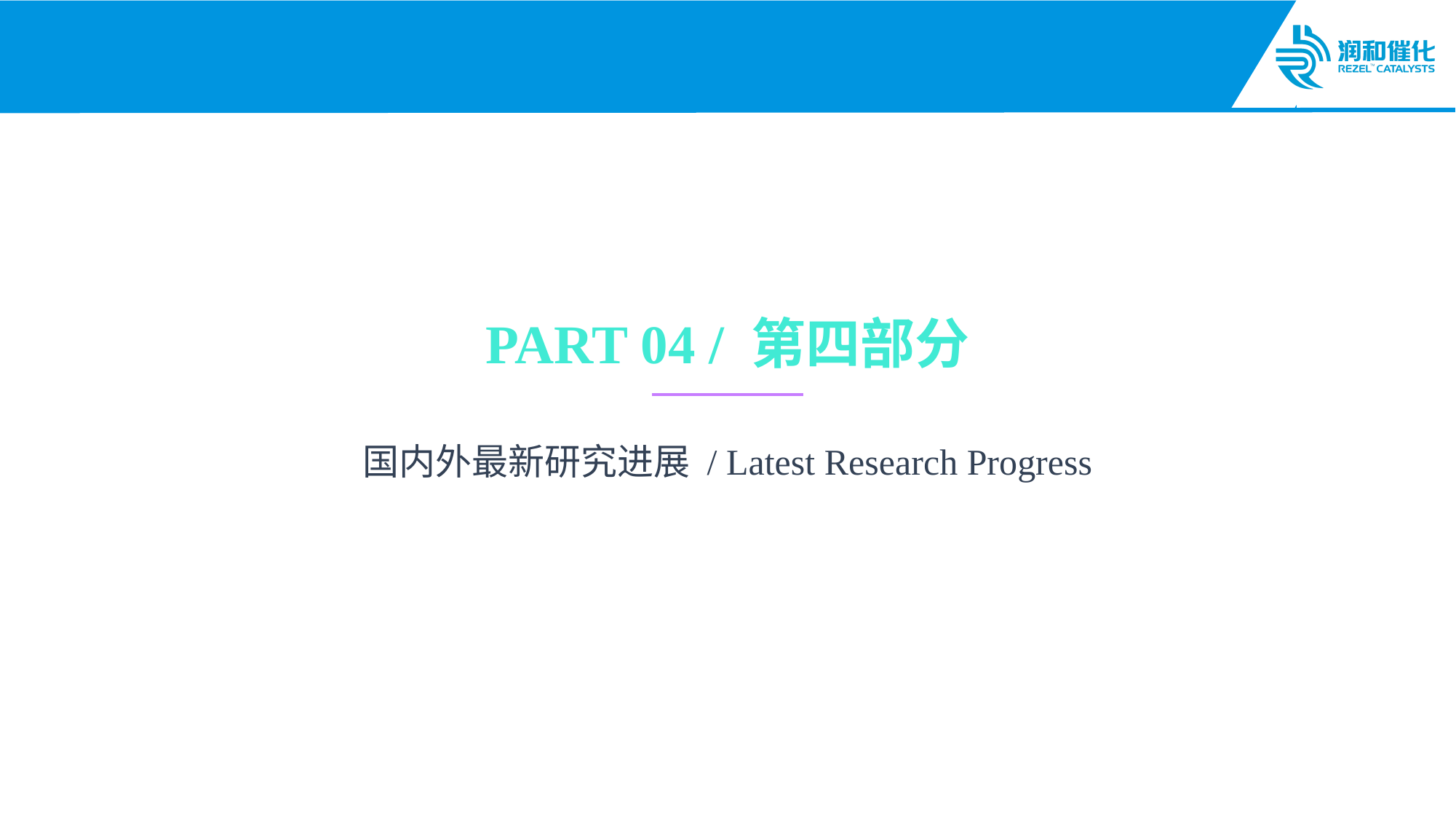

PART 04 / 第四部分
国内外最新研究进展 / Latest Research Progress